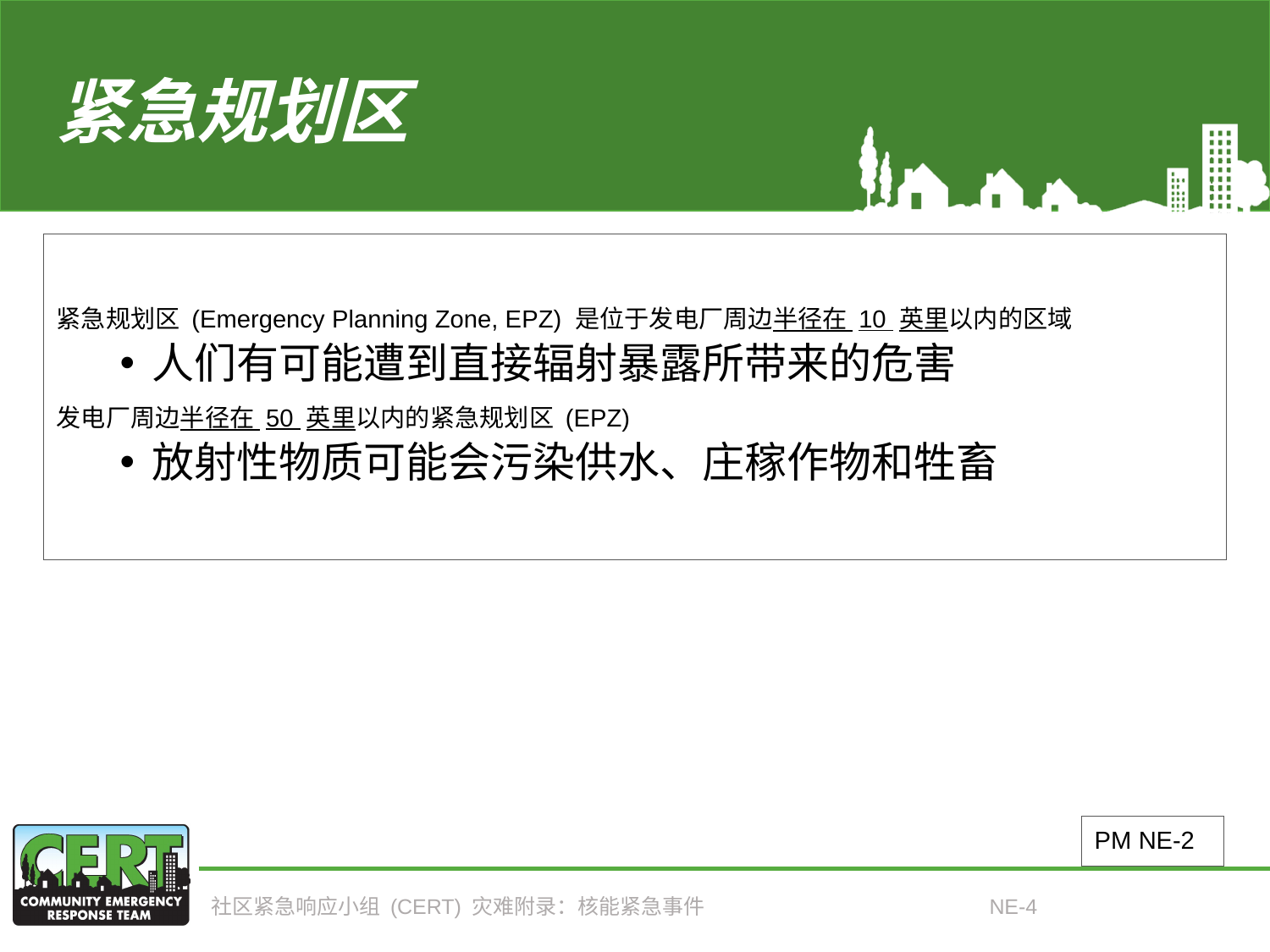

# 紧急规划区
紧急规划区 (Emergency Planning Zone, EPZ) 是位于发电厂周边半径在 10 英里以内的区域
人们有可能遭到直接辐射暴露所带来的危害
发电厂周边半径在 50 英里以内的紧急规划区 (EPZ)
放射性物质可能会污染供水、庄稼作物和牲畜
PM NE-2
社区紧急响应小组 (CERT) 灾难附录：核能紧急事件
NE-4